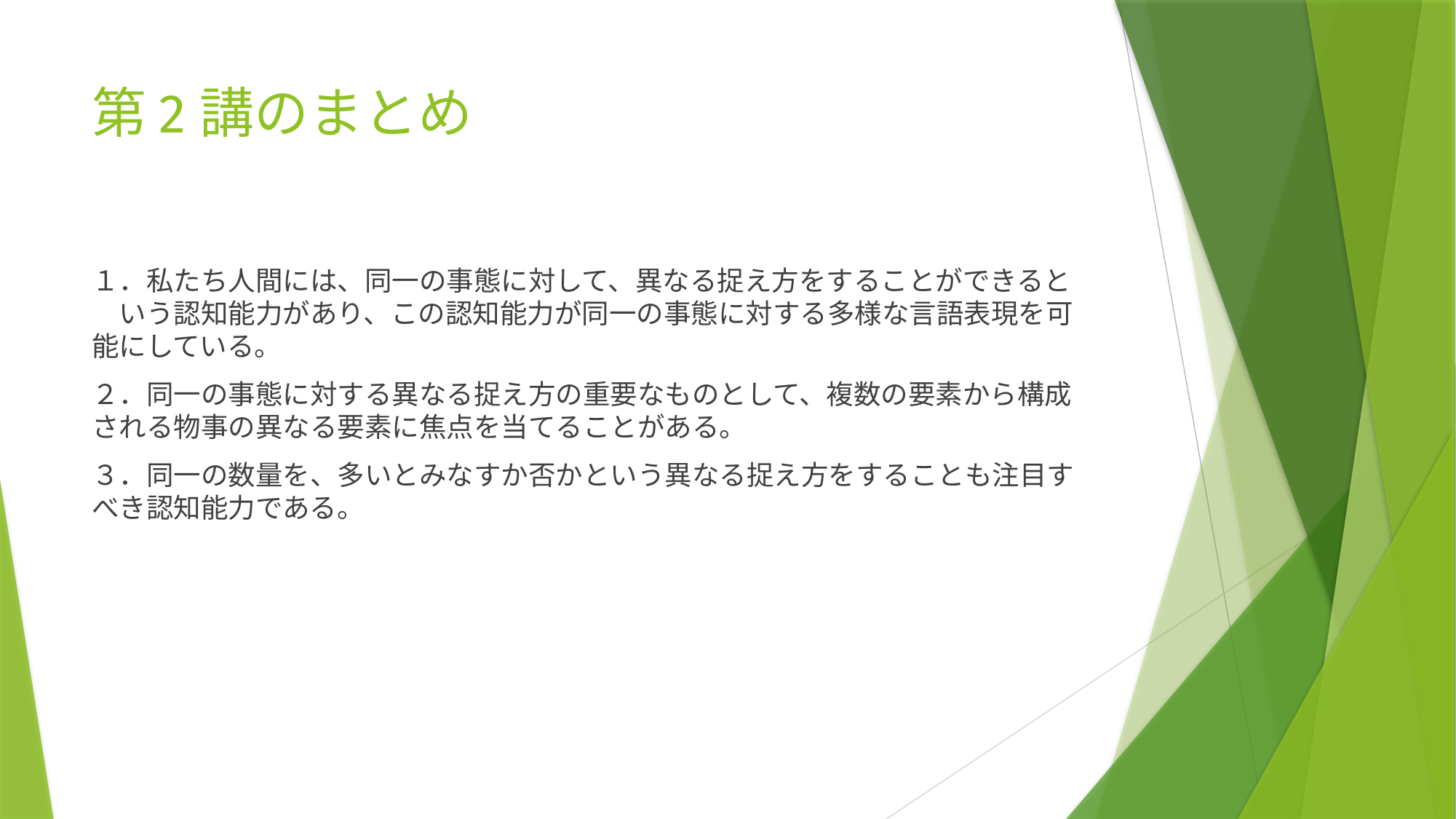

# 第2講のまとめ
１．私たち人間には、同一の事態に対して、異なる捉え方をすることができると　いう認知能力があり、この認知能力が同一の事態に対する多様な言語表現を可能にしている。
２．同一の事態に対する異なる捉え方の重要なものとして、複数の要素から構成される物事の異なる要素に焦点を当てることがある。
３．同一の数量を、多いとみなすか否かという異なる捉え方をすることも注目すべき認知能力である。